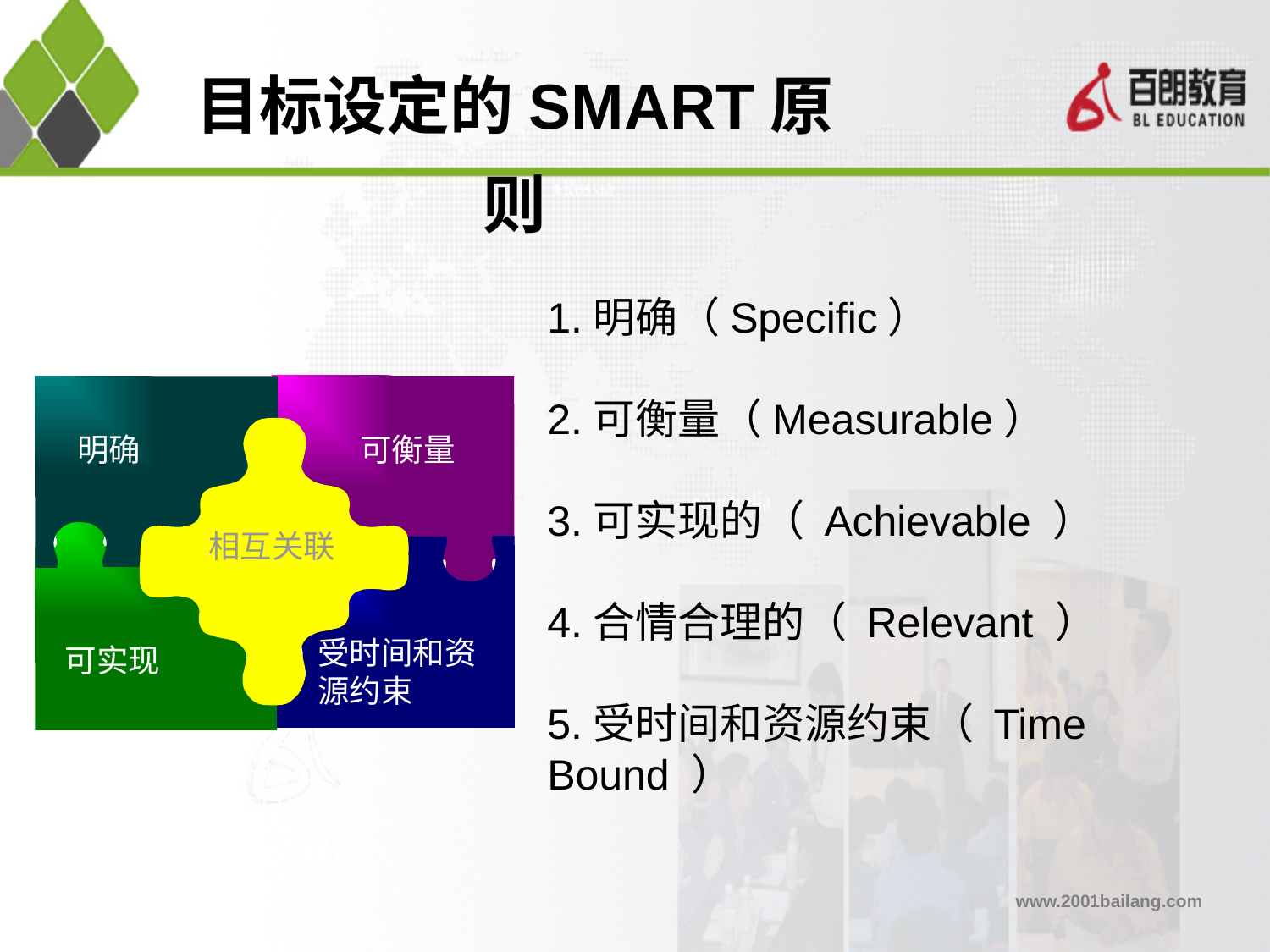

目标设定的SMART原则
1.明确（Specific）

2.可衡量（Measurable）

3.可实现的（ Achievable ）

4.合情合理的（ Relevant ）

5.受时间和资源约束（ Time Bound ）

明确
可衡量

相互关联

受时间和资源约束
可实现